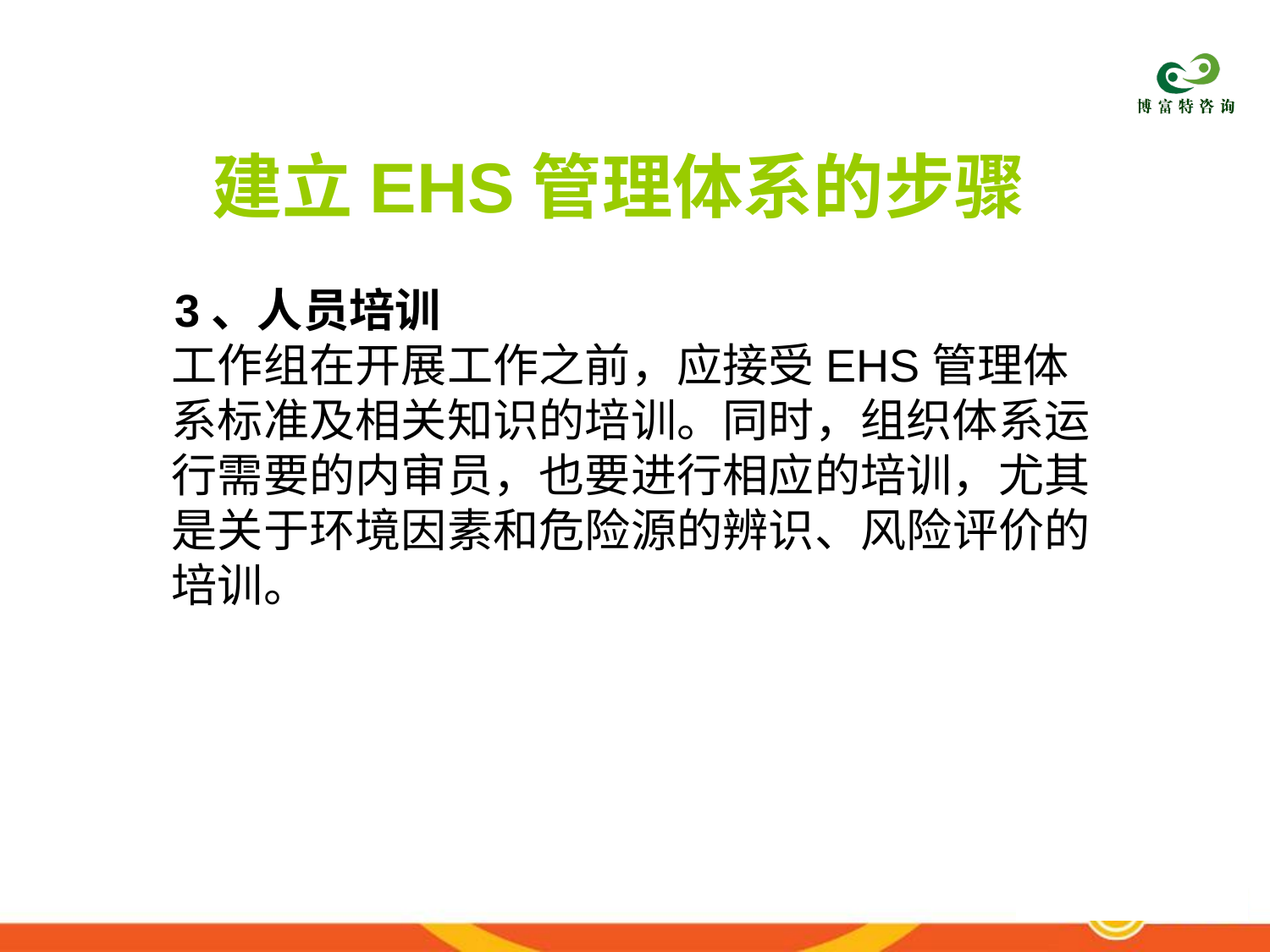

建立EHS管理体系的步骤
    3、人员培训  
工作组在开展工作之前，应接受EHS管理体系标准及相关知识的培训。同时，组织体系运行需要的内审员，也要进行相应的培训，尤其是关于环境因素和危险源的辨识、风险评价的培训。